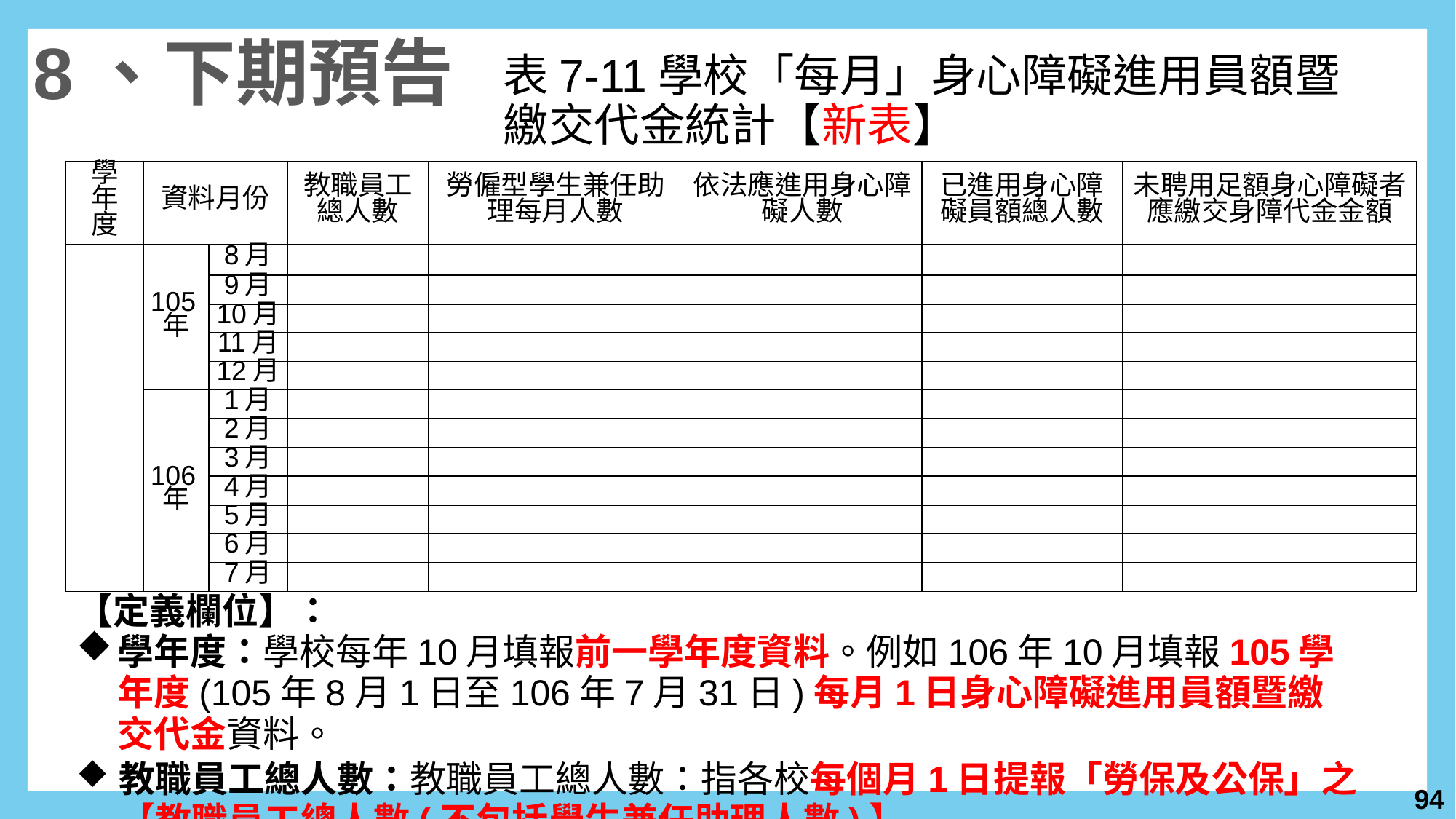

8、下期預告
表7-11學校「每月」身心障礙進用員額暨
繳交代金統計【新表】

| 學 年 度 | 資料月份 |  | 教職員工 總人數 | 勞僱型學生兼任助理每月人數 | 依法應進用身心障礙人數 | 已進用身心障礙員額總人數 | 未聘用足額身心障礙者應繳交身障代金金額 |
| --- | --- | --- | --- | --- | --- | --- | --- |
|  | 105年 | 8月 |  |  |  |  |  |
|  |  | 9月 |  |  |  |  |  |
|  |  | 10月 |  |  |  |  |  |
|  |  | 11月 |  |  |  |  |  |
|  |  | 12月 |  |  |  |  |  |
|  | 106年 | 1月 |  |  |  |  |  |
|  |  | 2月 |  |  |  |  |  |
|  |  | 3月 |  |  |  |  |  |
|  |  | 4月 |  |  |  |  |  |
|  |  | 5月 |  |  |  |  |  |
|  |  | 6月 |  |  |  |  |  |
|  |  | 7月 |  |  |  |  |  |
【定義欄位】：
學年度：學校每年10月填報前一學年度資料。例如106年10月填報105學年度(105年8月1日至106年7月31日)每月1日身心障礙進用員額暨繳交代金資料。
教職員工總人數：教職員工總人數：指各校每個月1日提報「勞保及公保」之【教職員工總人數(不包括學生兼任助理人數)】
94